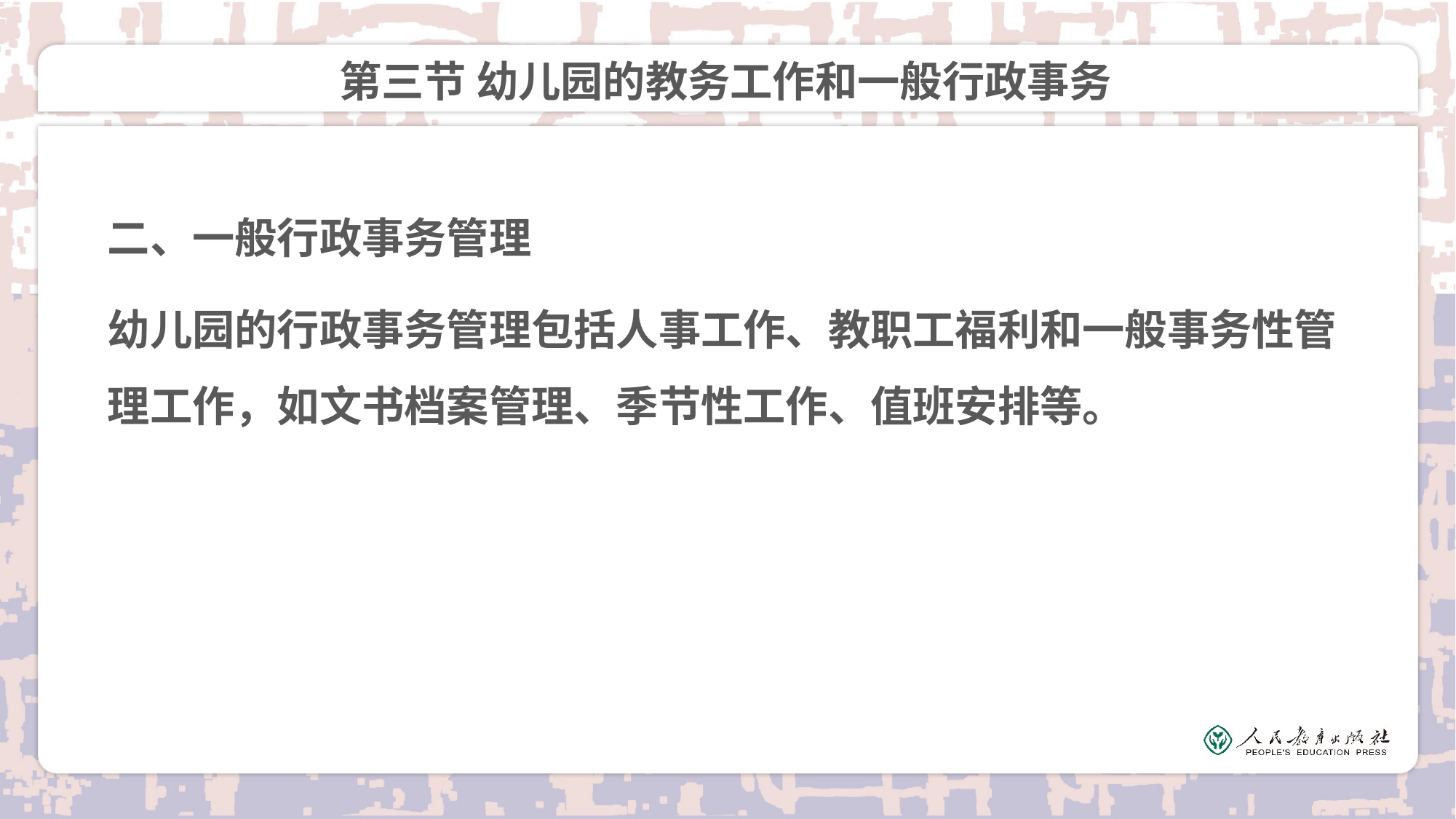

# 第三节 幼儿园的教务工作和一般行政事务
二、一般行政事务管理
幼儿园的行政事务管理包括人事工作、教职工福利和一般事务性管理工作，如文书档案管理、季节性工作、值班安排等。